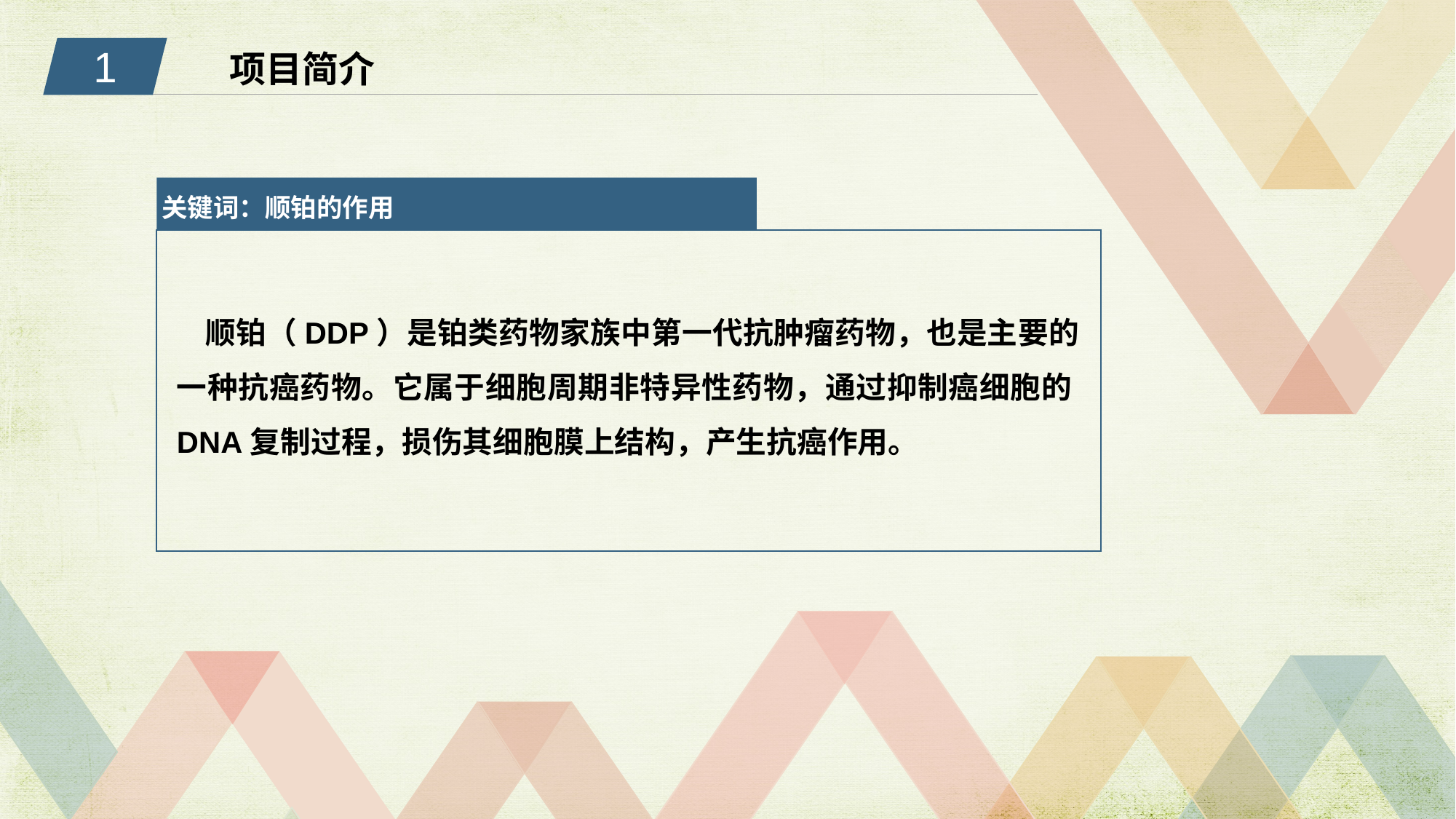

1

项目简介

关键词：顺铂的作用

   顺铂（DDP）是铂类药物家族中第一代抗肿瘤药物，也是主要的一种抗癌药物。它属于细胞周期非特异性药物，通过抑制癌细胞的DNA复制过程，损伤其细胞膜上结构，产生抗癌作用。